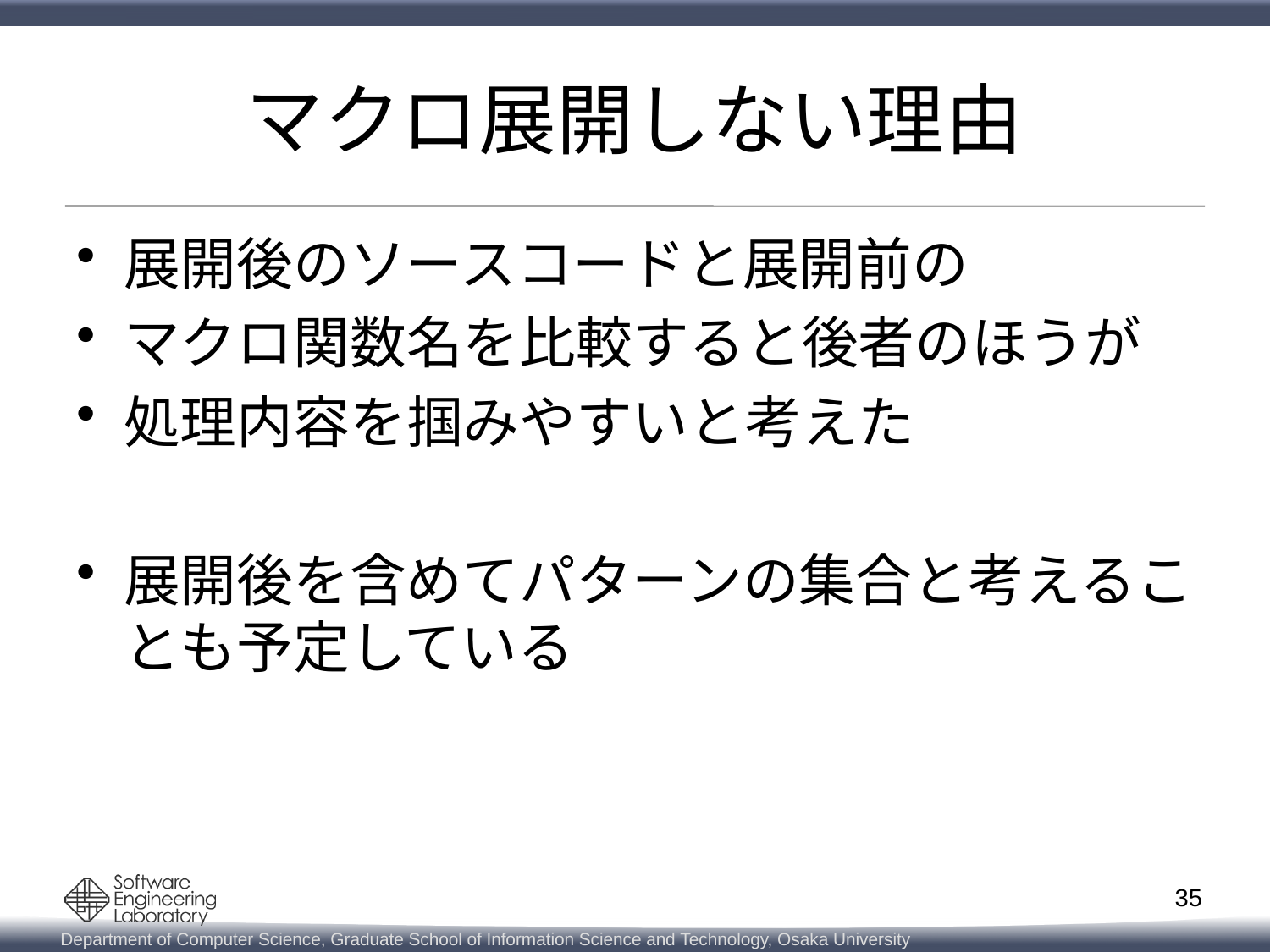

# マクロ展開しない理由
展開後のソースコードと展開前の
マクロ関数名を比較すると後者のほうが
処理内容を掴みやすいと考えた

展開後を含めてパターンの集合と考えることも予定している
35